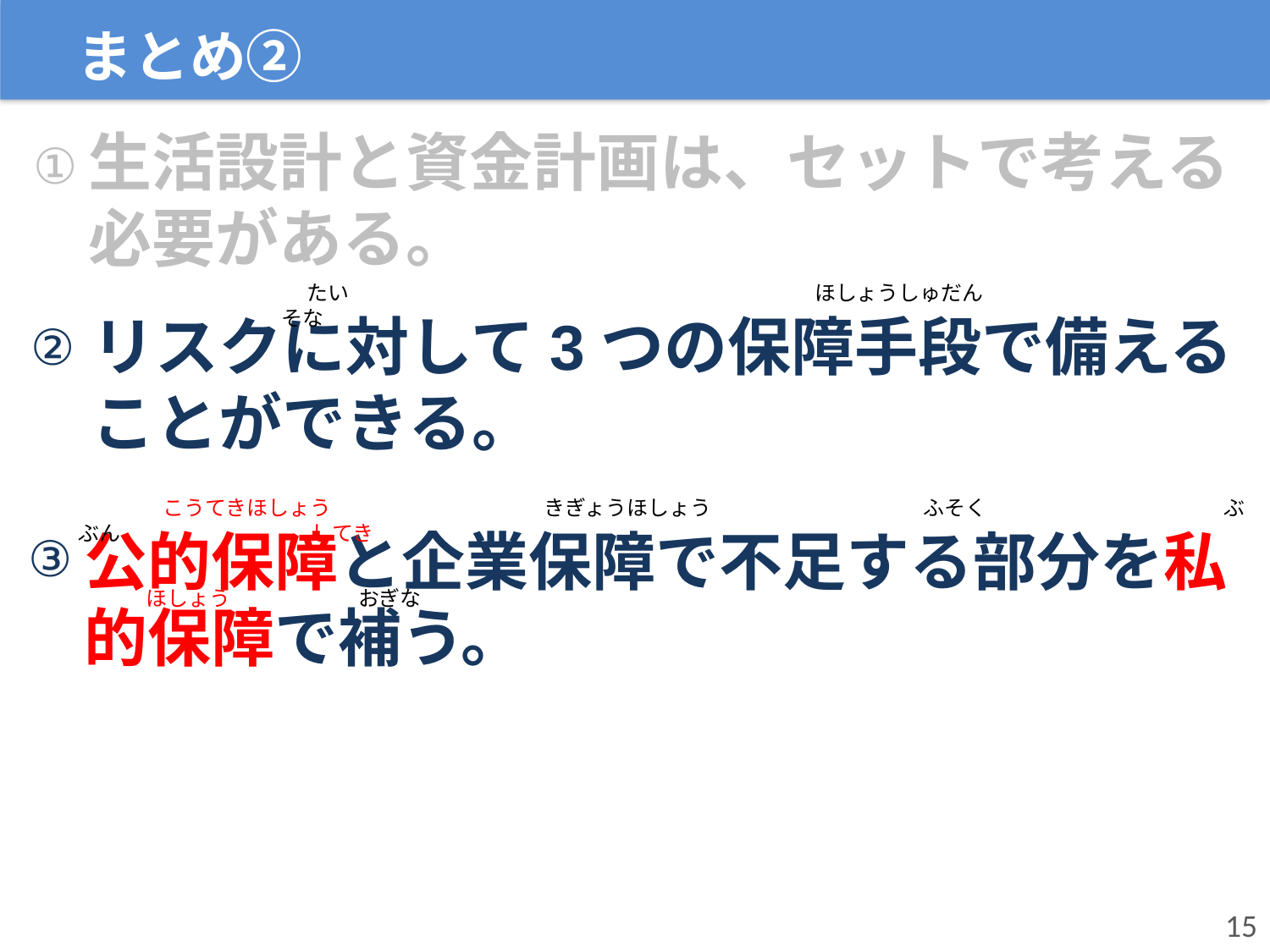

まとめ②
①
生活設計と資金計画は、セットで考える必要がある。
　 たい　　　　　　　　　　　　　　　　　　　　　　ほしょうしゅだん　　　　　　　　 そな
②
リスクに対して3つの保障手段で備えることができる。
　　　　こうてきほしょう　　　　　　　　　　きぎょうほしょう　　　　　　　　　　ふそく　　　　　　　　　　　 ぶぶん　　　　　　　　　してき
③
公的保障と企業保障で不足する部分を私的保障で補う。
　　　　　 ほしょう　　　　　　おぎな
15